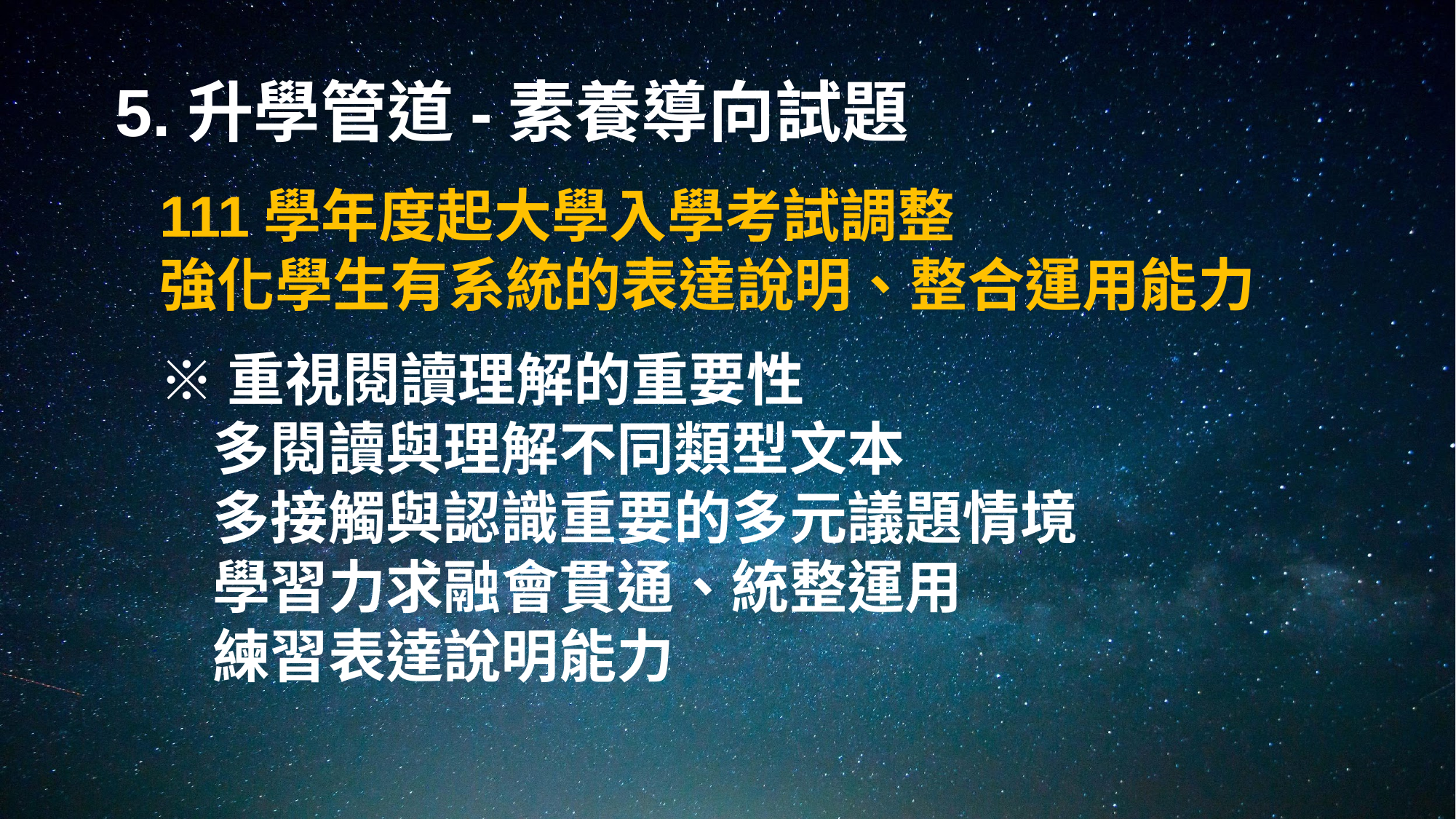

# 5.升學管道-素養導向試題
111學年度起大學入學考試調整
強化學生有系統的表達說明、整合運用能力

※重視閱讀理解的重要性
   多閱讀與理解不同類型文本
   多接觸與認識重要的多元議題情境
   學習力求融會貫通、統整運用
   練習表達說明能力